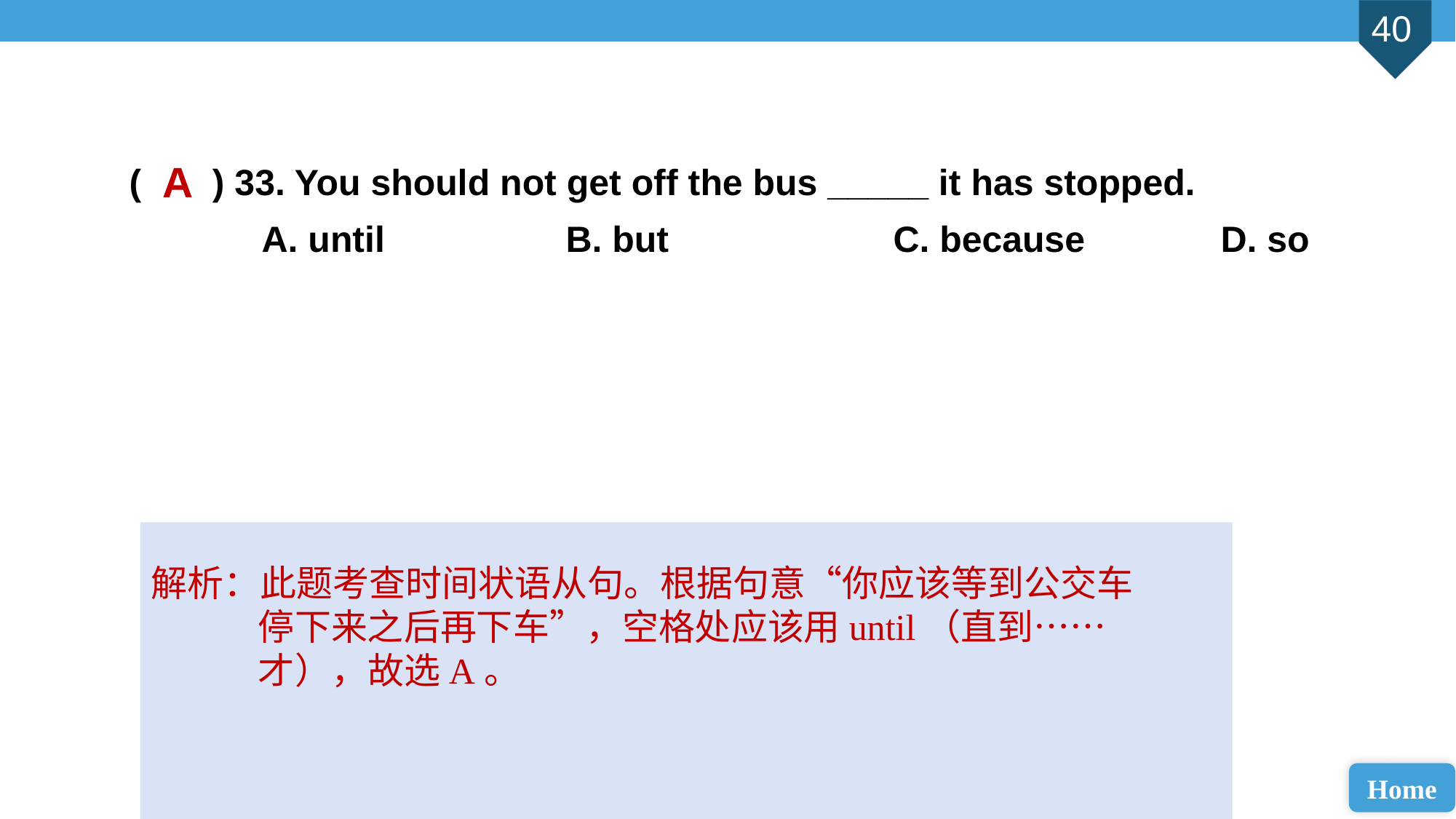

(       ) 33. You should not get off the bus _____ it has stopped.
             A. until 		B. but 		C. because 		D. so
A

解析：此题考查时间状语从句。根据句意“你应该等到公交车停下来之后再下车”，空格处应该用until（直到……才），故选A。